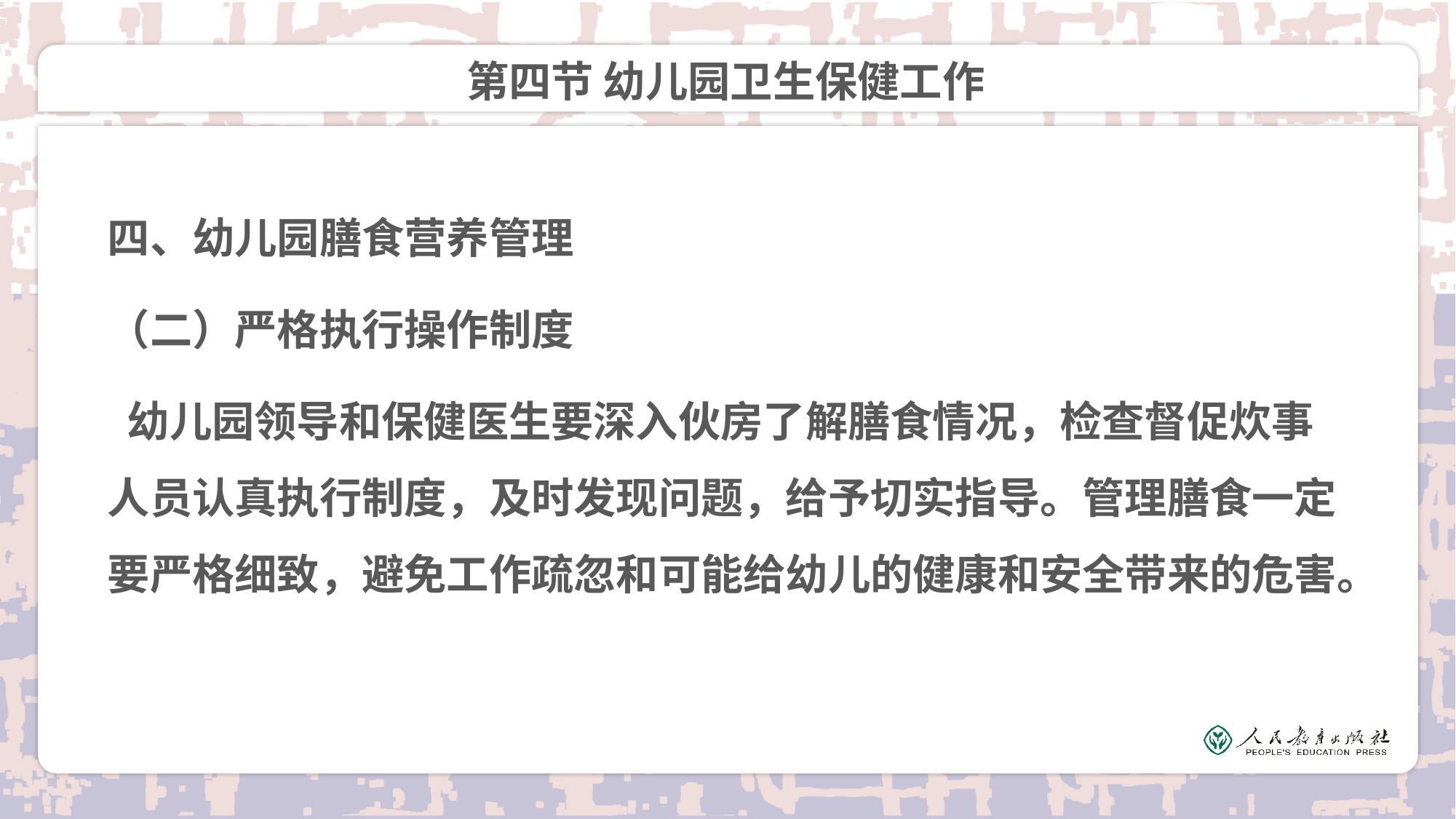

# 第四节 幼儿园卫生保健工作
四、幼儿园膳食营养管理
（二）严格执行操作制度
 幼儿园领导和保健医生要深入伙房了解膳食情况，检查督促炊事人员认真执行制度，及时发现问题，给予切实指导。管理膳食一定要严格细致，避免工作疏忽和可能给幼儿的健康和安全带来的危害。